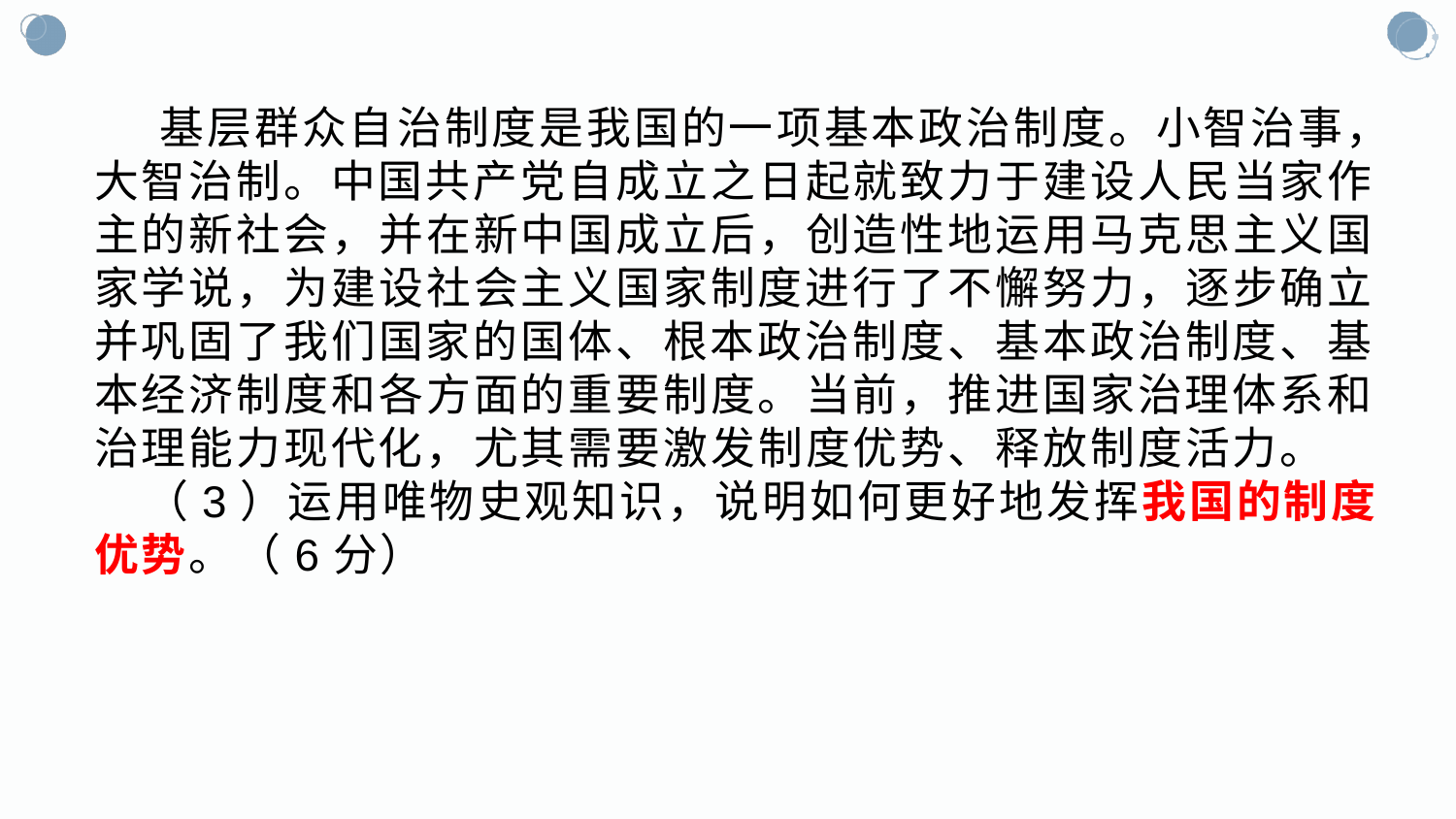

基层群众自治制度是我国的一项基本政治制度。小智治事，大智治制。中国共产党自成立之日起就致力于建设人民当家作主的新社会，并在新中国成立后，创造性地运用马克思主义国家学说，为建设社会主义国家制度进行了不懈努力，逐步确立并巩固了我们国家的国体、根本政治制度、基本政治制度、基本经济制度和各方面的重要制度。当前，推进国家治理体系和治理能力现代化，尤其需要激发制度优势、释放制度活力。
   （3）运用唯物史观知识，说明如何更好地发挥我国的制度优势。（6分）